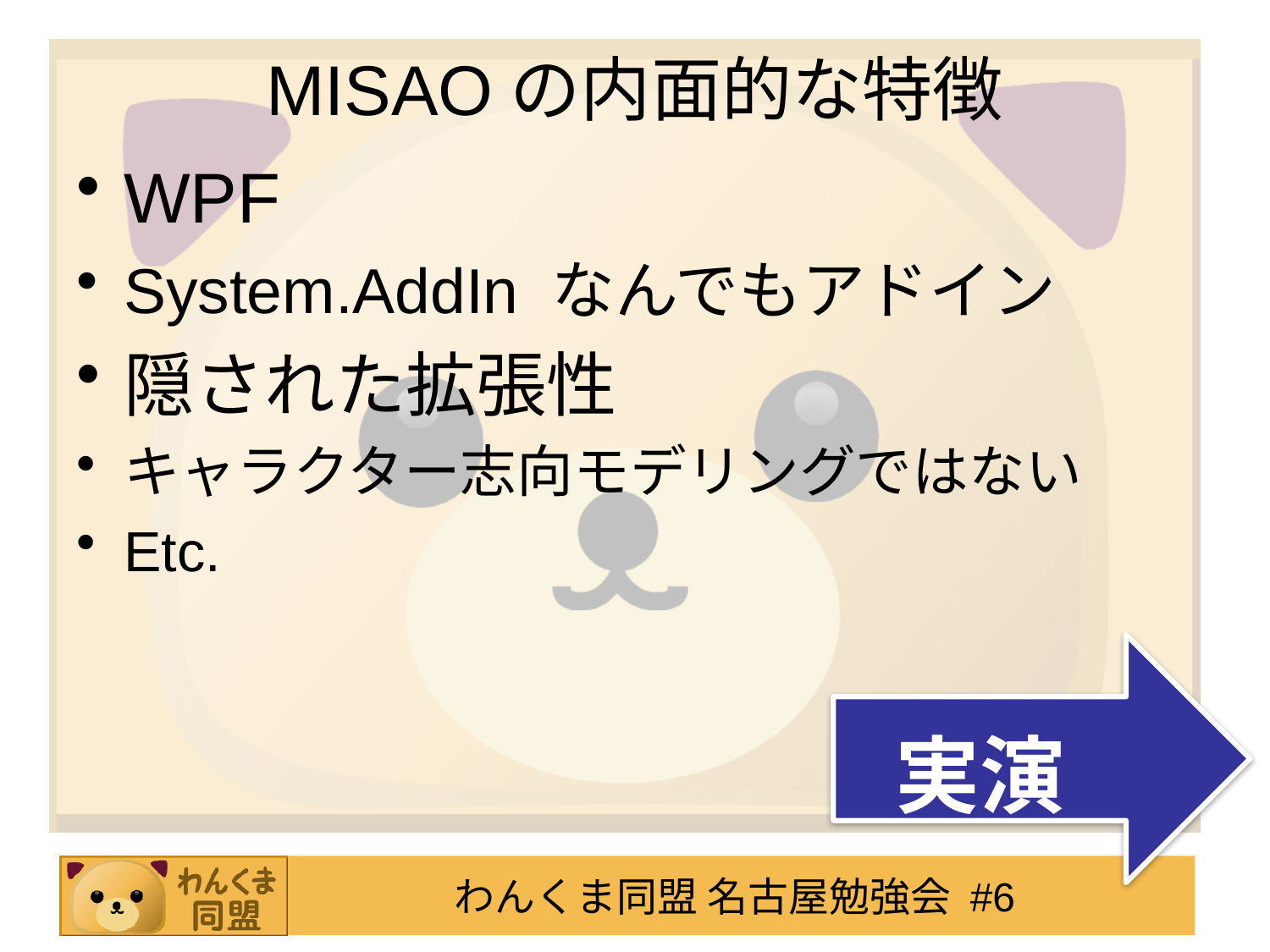

# MISAOの内面的な特徴
WPF
System.AddIn なんでもアドイン
隠された拡張性
キャラクター志向モデリングではない
Etc.

実演